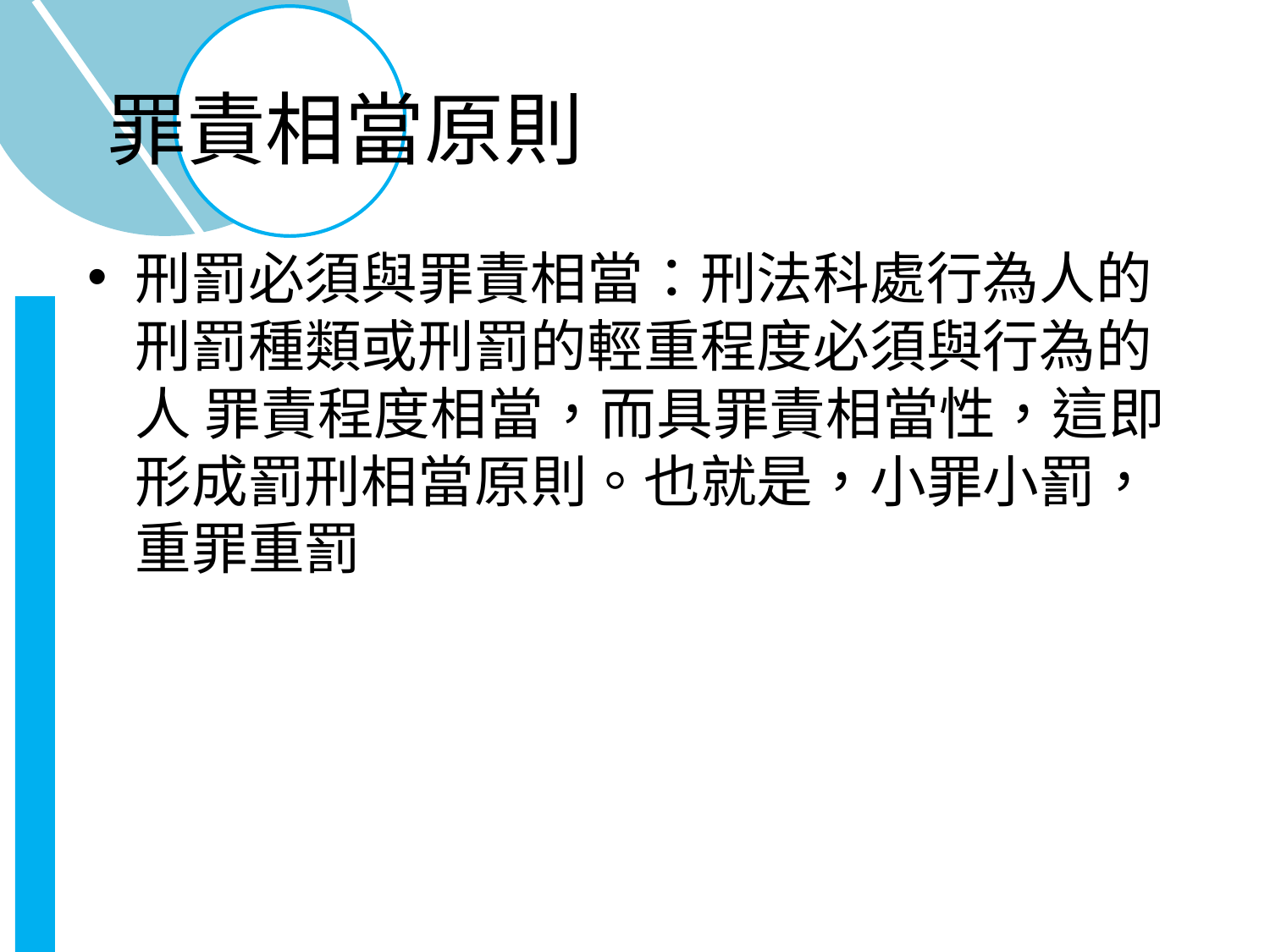

# 罪責相當原則
刑罰必須與罪責相當：刑法科處行為人的刑罰種類或刑罰的輕重程度必須與行為的人 罪責程度相當，而具罪責相當性，這即形成罰刑相當原則。也就是，小罪小罰，重罪重罰